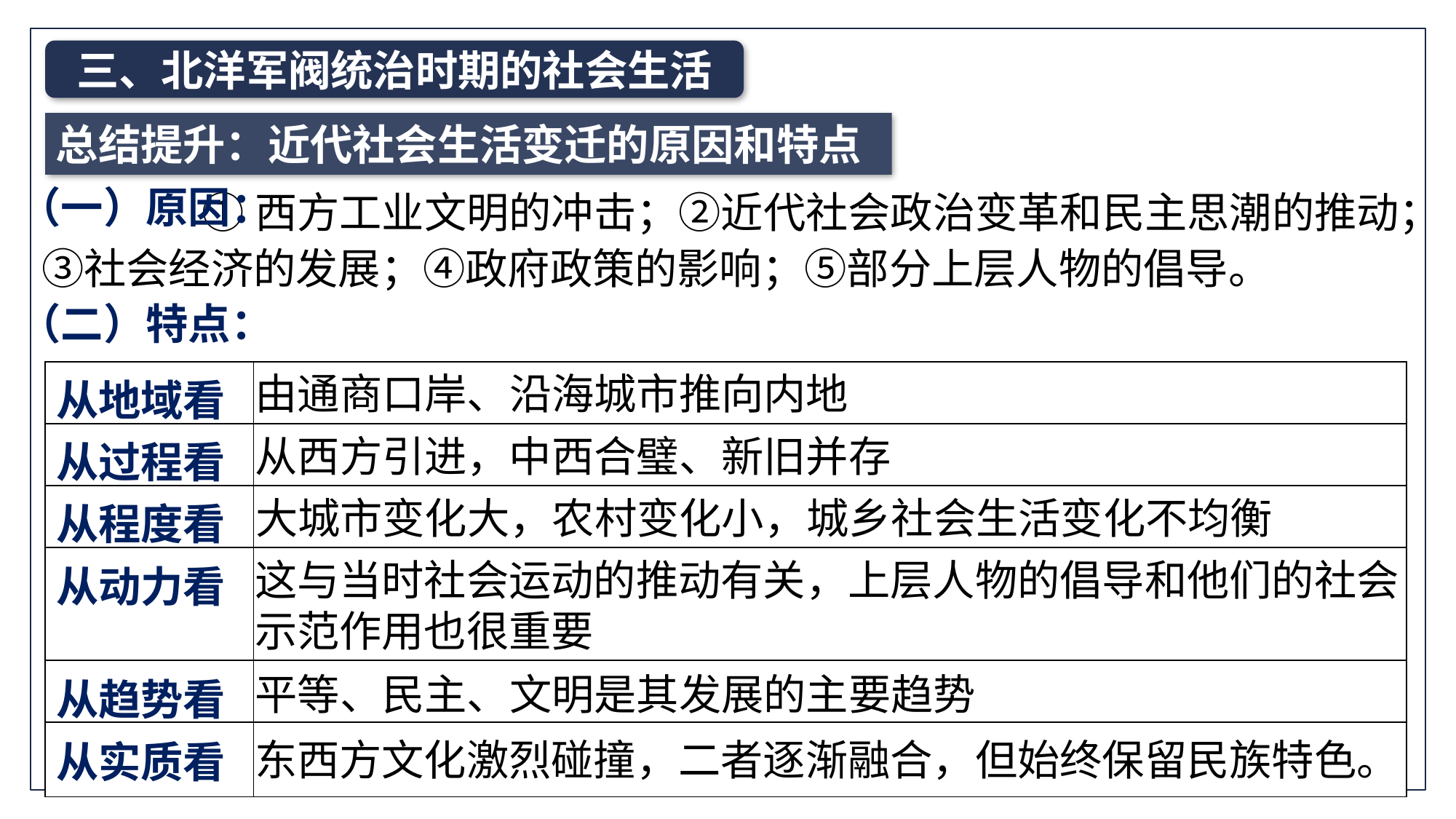

三、北洋军阀统治时期的社会生活
总结提升：近代社会生活变迁的原因和特点
（一）原因：
                 ①西方工业文明的冲击；②近代社会政治变革和民主思潮的推动；③社会经济的发展；④政府政策的影响；⑤部分上层人物的倡导。
（二）特点：
| 从地域看 |  |
| --- | --- |
| 从过程看 |  |
| 从程度看 |  |
| 从动力看 |  |
| 从趋势看 |  |
| 从实质看 |  |
由通商口岸、沿海城市推向内地
从西方引进，中西合璧、新旧并存
大城市变化大，农村变化小，城乡社会生活变化不均衡
这与当时社会运动的推动有关，上层人物的倡导和他们的社会示范作用也很重要
平等、民主、文明是其发展的主要趋势
东西方文化激烈碰撞，二者逐渐融合，但始终保留民族特色。